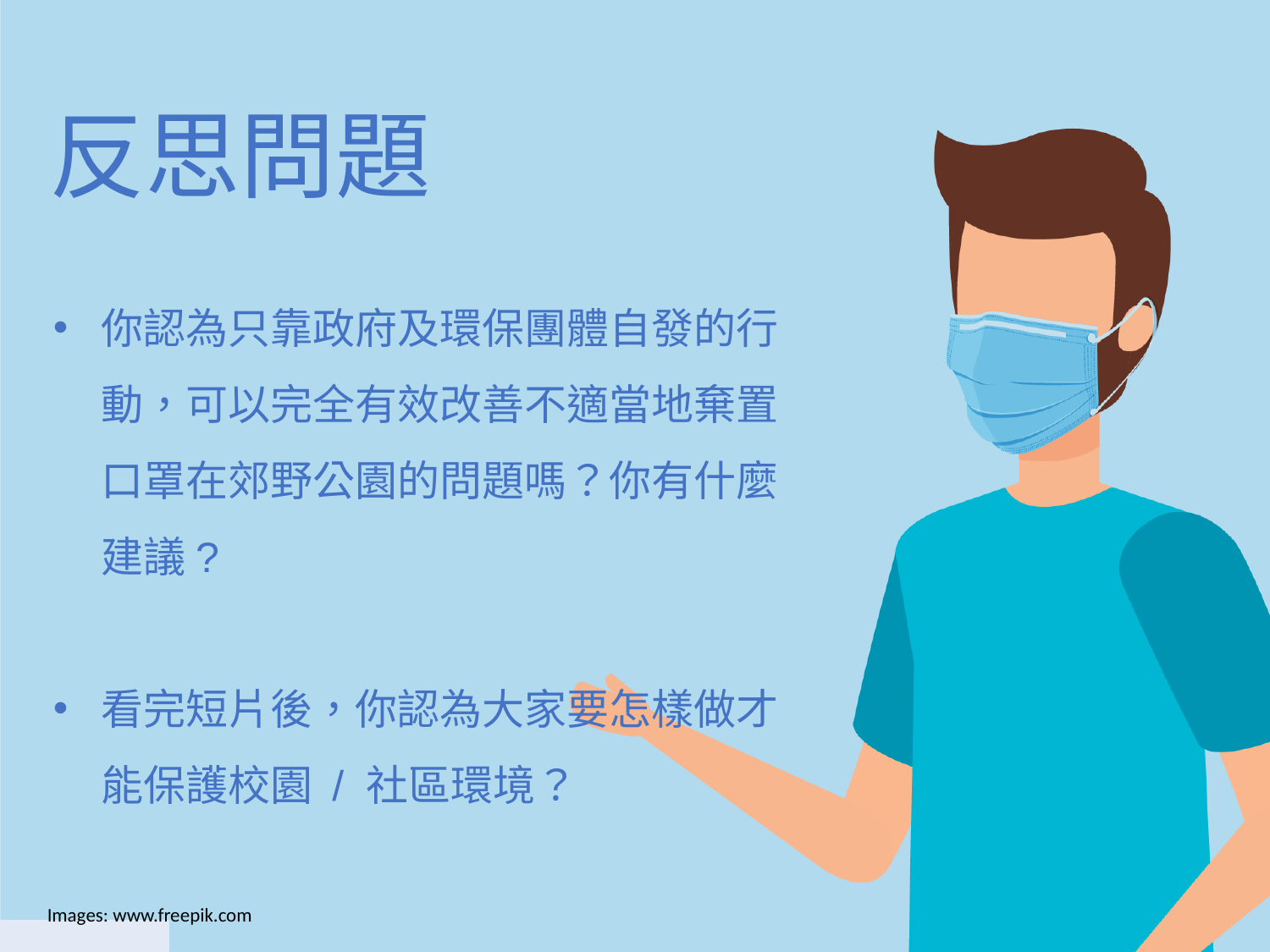

反思問題
你認為只靠政府及環保團體自發的行動，可以完全有效改善不適當地棄置口罩在郊野公園的問題嗎？你有什麼建議?

看完短片後，你認為大家要怎樣做才能保護校園 / 社區環境？

Images: www.freepik.com